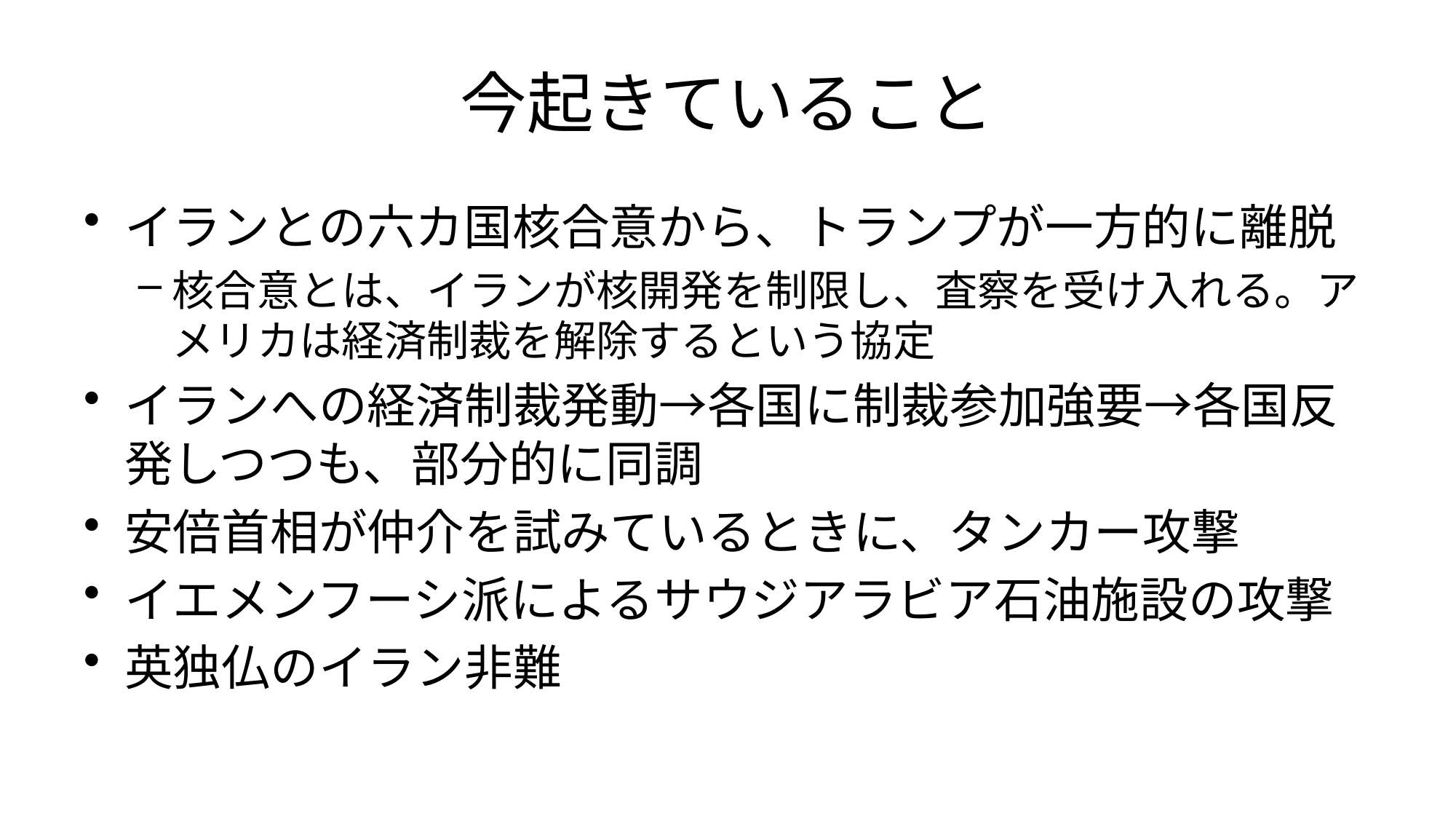

# 今起きていること
イランとの六カ国核合意から、トランプが一方的に離脱
核合意とは、イランが核開発を制限し、査察を受け入れる。アメリカは経済制裁を解除するという協定
イランへの経済制裁発動→各国に制裁参加強要→各国反発しつつも、部分的に同調
安倍首相が仲介を試みているときに、タンカー攻撃
イエメンフーシ派によるサウジアラビア石油施設の攻撃
英独仏のイラン非難